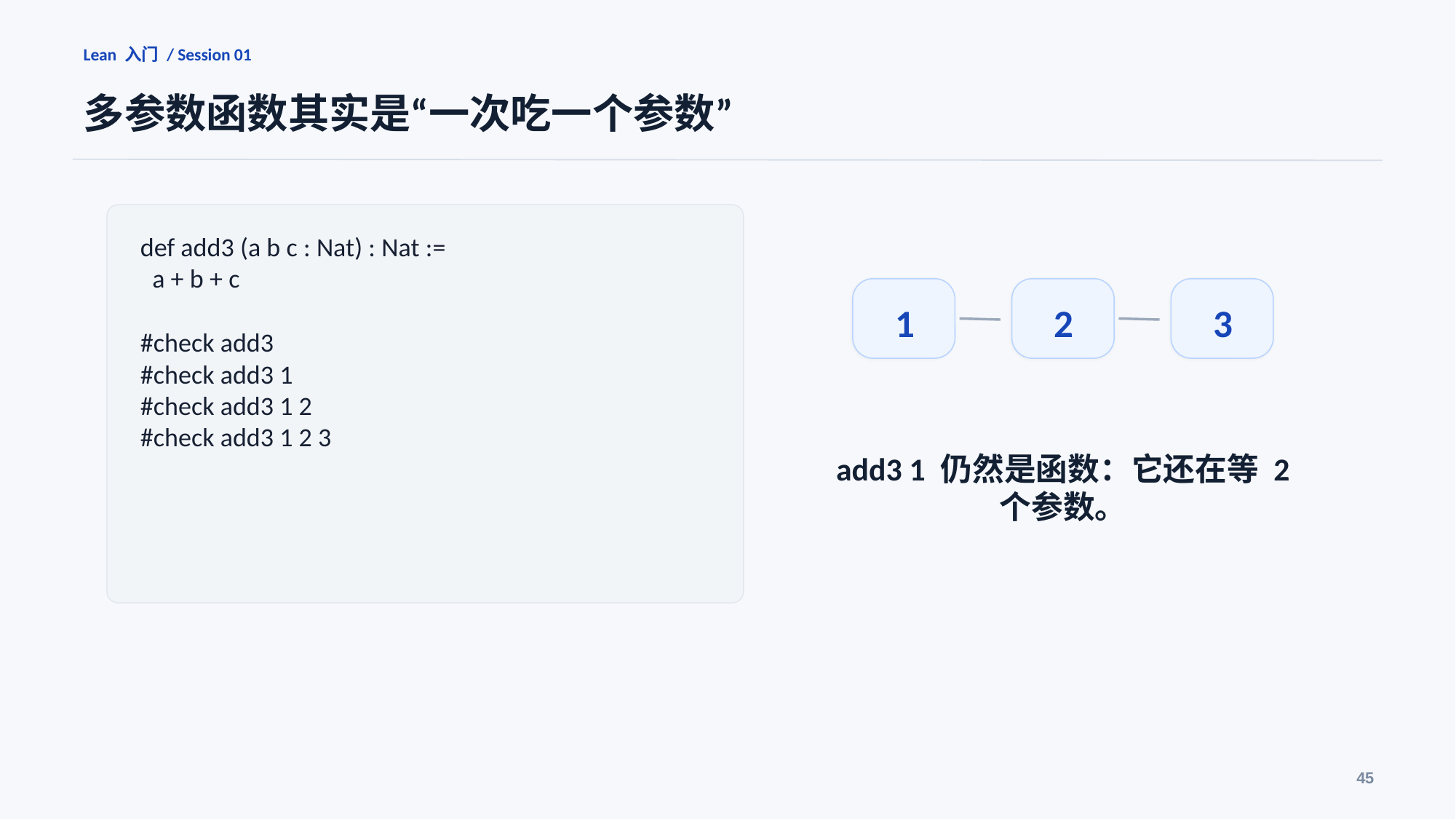

Lean 入门 / Session 01
多参数函数其实是“一次吃一个参数”

def add3 (a b c : Nat) : Nat :=
  a + b + c

#check add3
#check add3 1
#check add3 1 2
#check add3 1 2 3

1
2
3

add3 1 仍然是函数：它还在等 2 个参数。
45